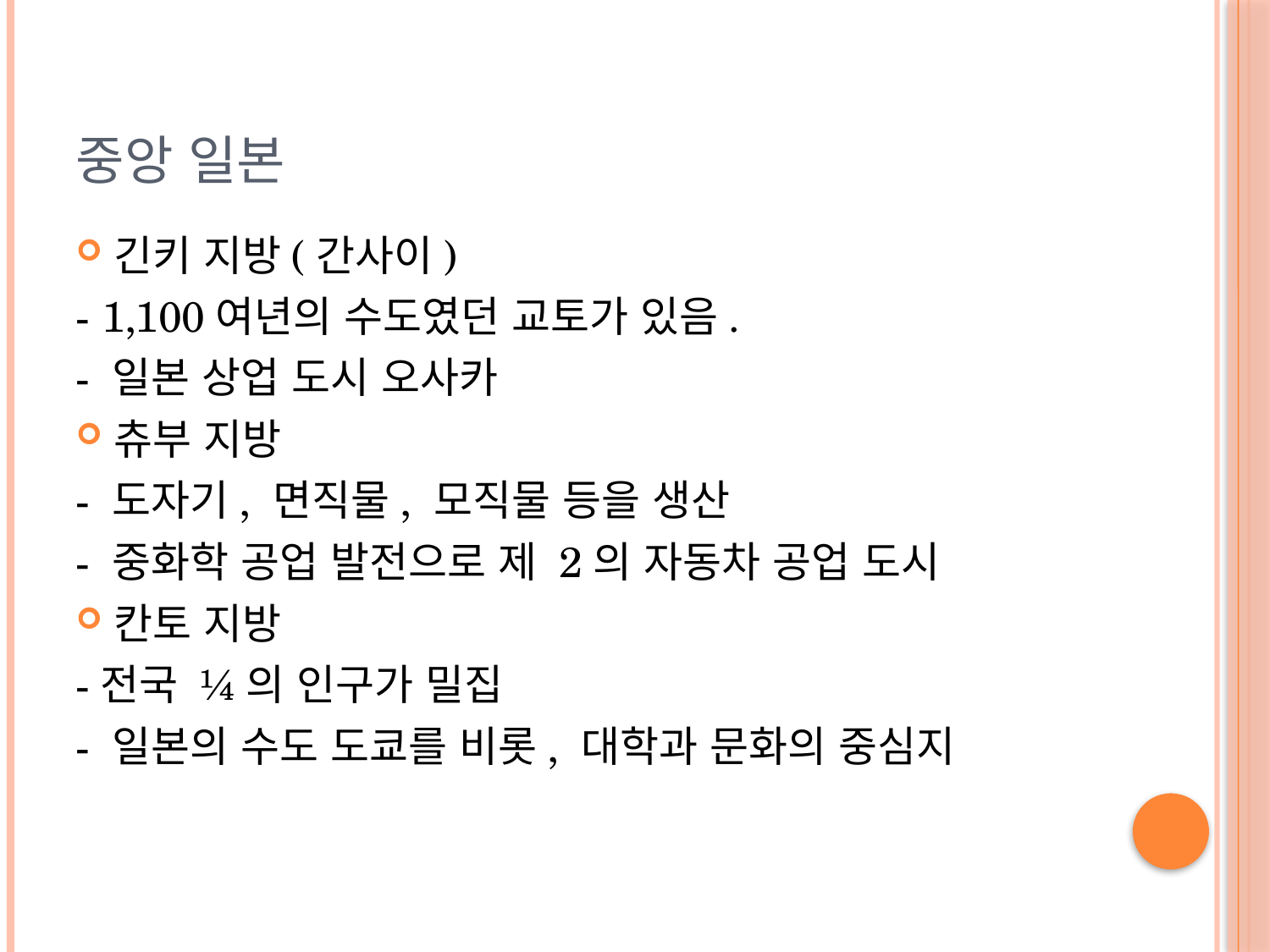

# 중앙 일본
긴키 지방(간사이)
- 1,100여년의 수도였던 교토가 있음.
- 일본 상업 도시 오사카
츄부 지방
- 도자기, 면직물, 모직물 등을 생산
- 중화학 공업 발전으로 제 2의 자동차 공업 도시
칸토 지방
-전국 ¼의 인구가 밀집
- 일본의 수도 도쿄를 비롯, 대학과 문화의 중심지